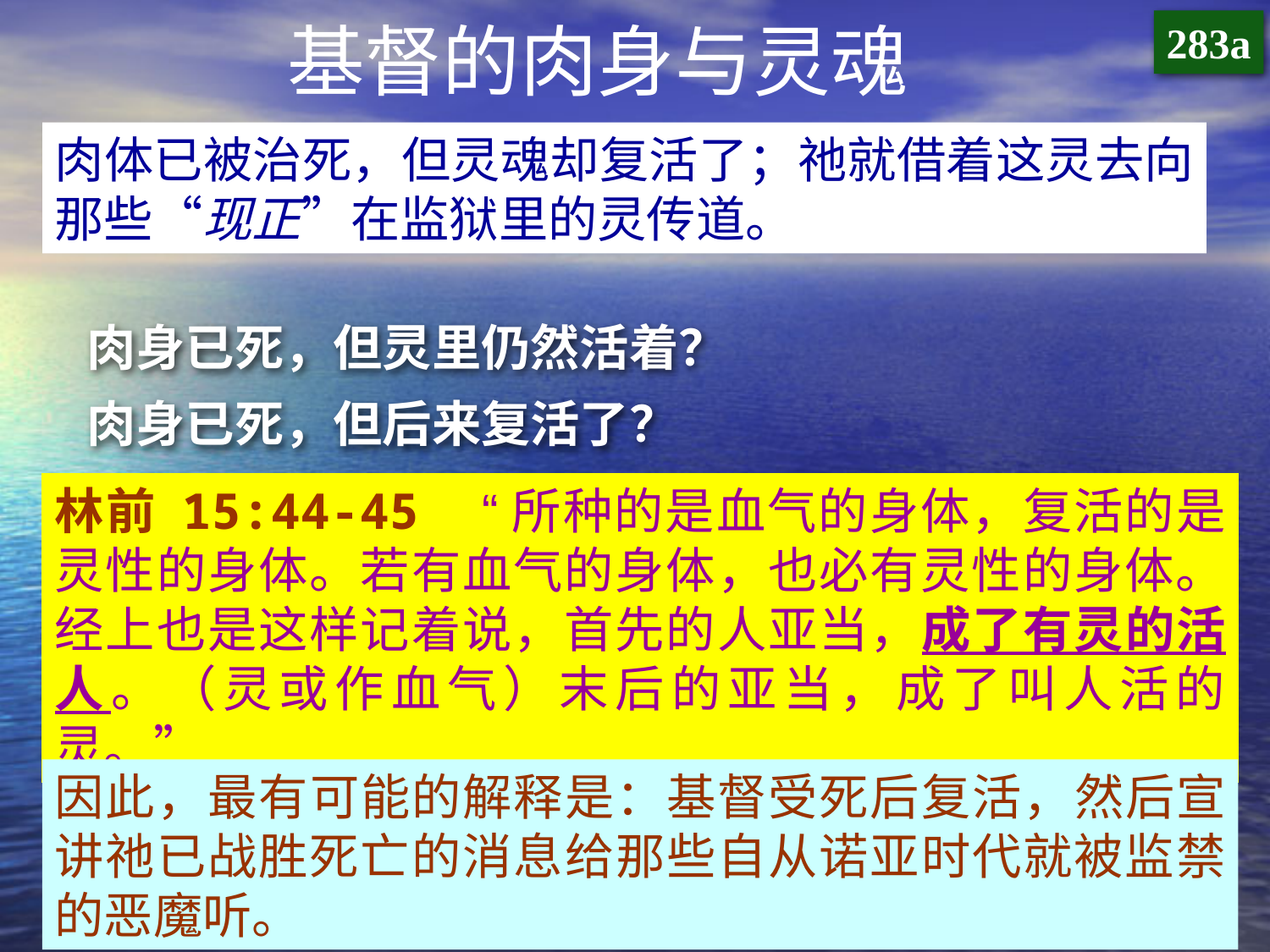

基督的肉身与灵魂
283a
肉体已被治死，但灵魂却复活了；祂就借着这灵去向那些“现正”在监狱里的灵传道。
肉身已死，但灵里仍然活着？
肉身已死，但后来复活了？
林前 15:44-45  “所种的是血气的身体，复活的是灵性的身体。若有血气的身体，也必有灵性的身体。经上也是这样记着说，首先的人亚当，成了有灵的活人。（灵或作血气）末后的亚当，成了叫人活的灵。”
因此，最有可能的解释是：基督受死后复活，然后宣讲祂已战胜死亡的消息给那些自从诺亚时代就被监禁的恶魔听。